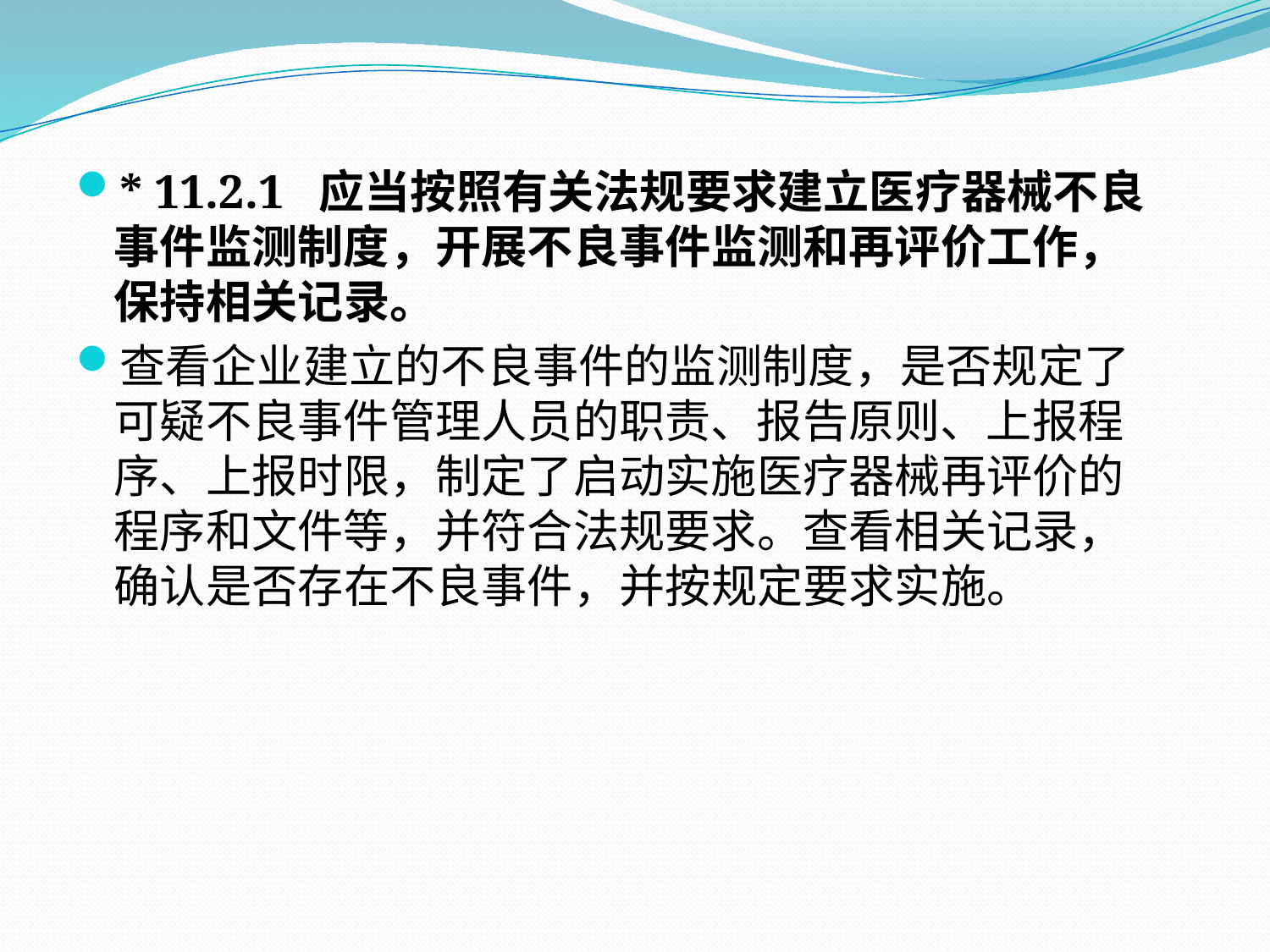

* 11.2.1  应当按照有关法规要求建立医疗器械不良事件监测制度，开展不良事件监测和再评价工作，保持相关记录。
查看企业建立的不良事件的监测制度，是否规定了可疑不良事件管理人员的职责、报告原则、上报程序、上报时限，制定了启动实施医疗器械再评价的程序和文件等，并符合法规要求。查看相关记录，确认是否存在不良事件，并按规定要求实施。